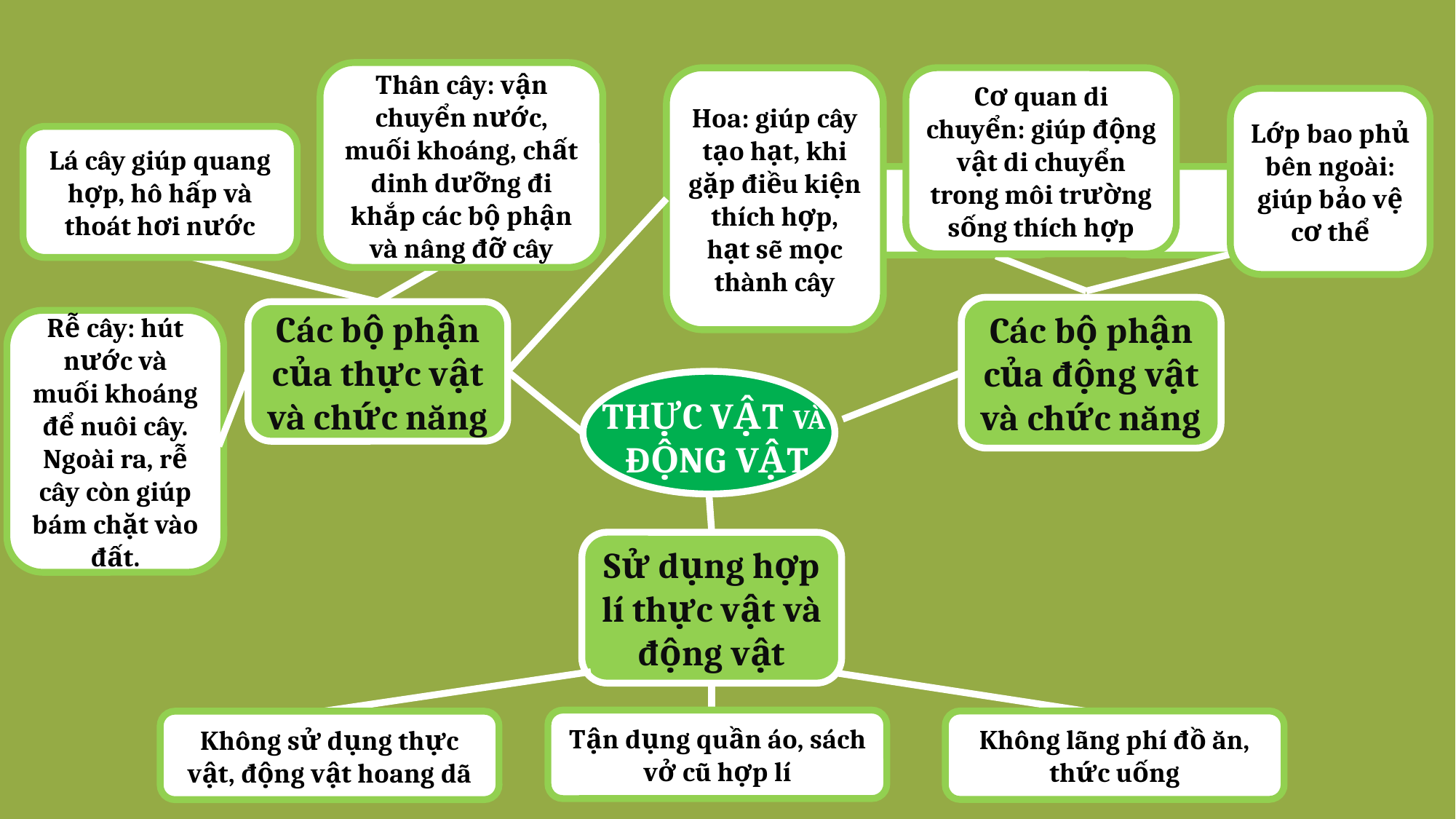

Thân cây: vận chuyển nước, muối khoáng, chất dinh dưỡng đi khắp các bộ phận và nâng đỡ cây
Hoa: giúp cây tạo hạt, khi gặp điều kiện thích hợp, hạt sẽ mọc thành cây
Cơ quan di chuyển: giúp động vật di chuyển trong môi trường sống thích hợp
Lớp bao phủ bên ngoài: giúp bảo vệ cơ thể
Lá cây giúp quang hợp, hô hấp và thoát hơi nước
?
?
?
?
第二课
Các bộ phận của động vật và chức năng
Các bộ phận của thực vật và chức năng
Rễ cây: hút nước và muối khoáng để nuôi cây. Ngoài ra, rễ cây còn giúp bám chặt vào đất.

THỰC VẬT VÀ
ĐỘNG VẬT
Sử dụng hợp lí thực vật và động vật
第课
Tận dụng quần áo, sách vở cũ hợp lí
Không lãng phí đồ ăn, thức uống
Không sử dụng thực vật, động vật hoang dã
?
?